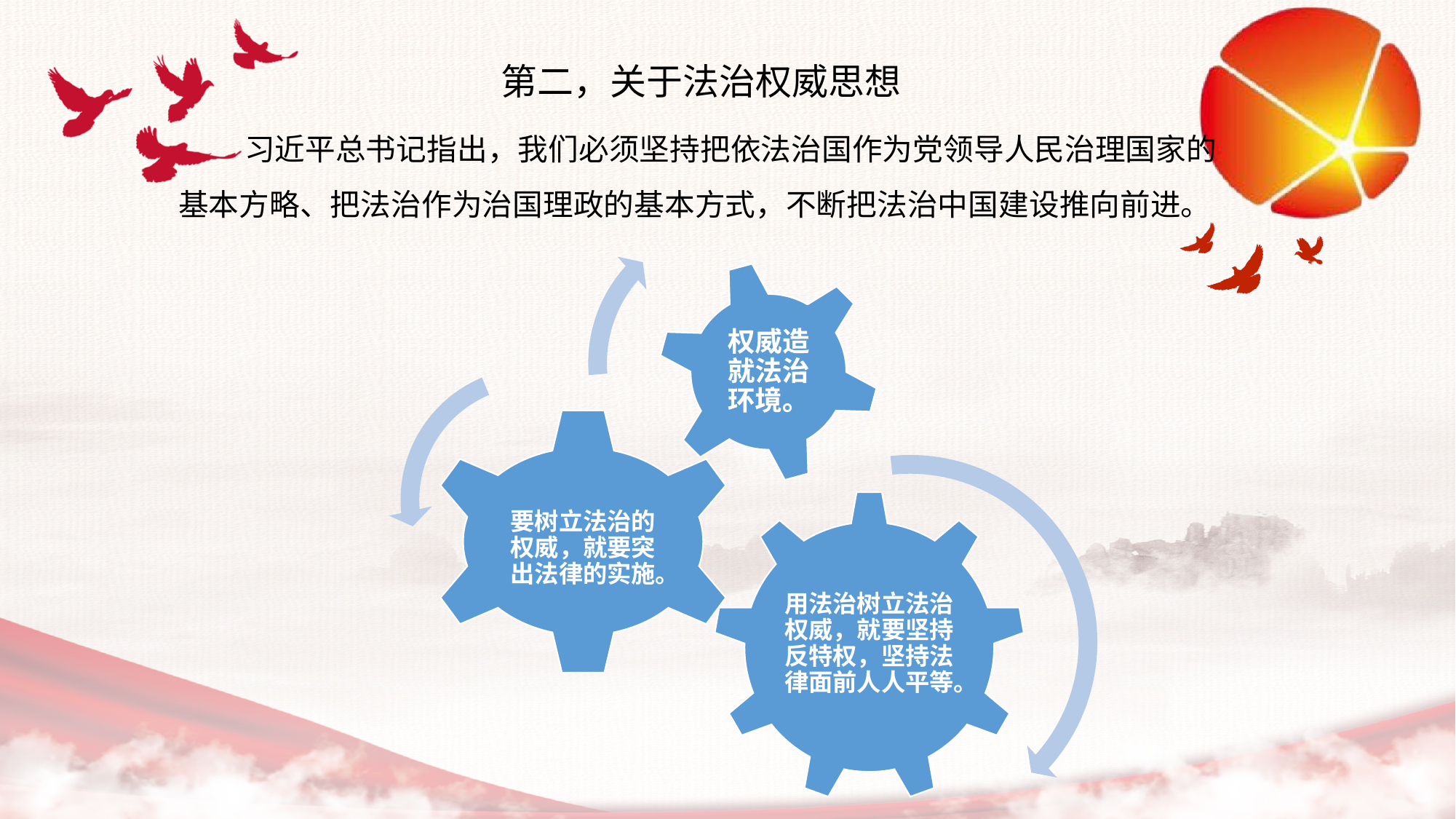

第二，关于法治权威思想
       习近平总书记指出，我们必须坚持把依法治国作为党领导人民治理国家的基本方略、把法治作为治国理政的基本方式，不断把法治中国建设推向前进。

用法治树立法治权威，就要坚持反特权，坚持法律面前人人平等。

要树立法治的权威，就要突出法律的实施。

权威造就法治环境。